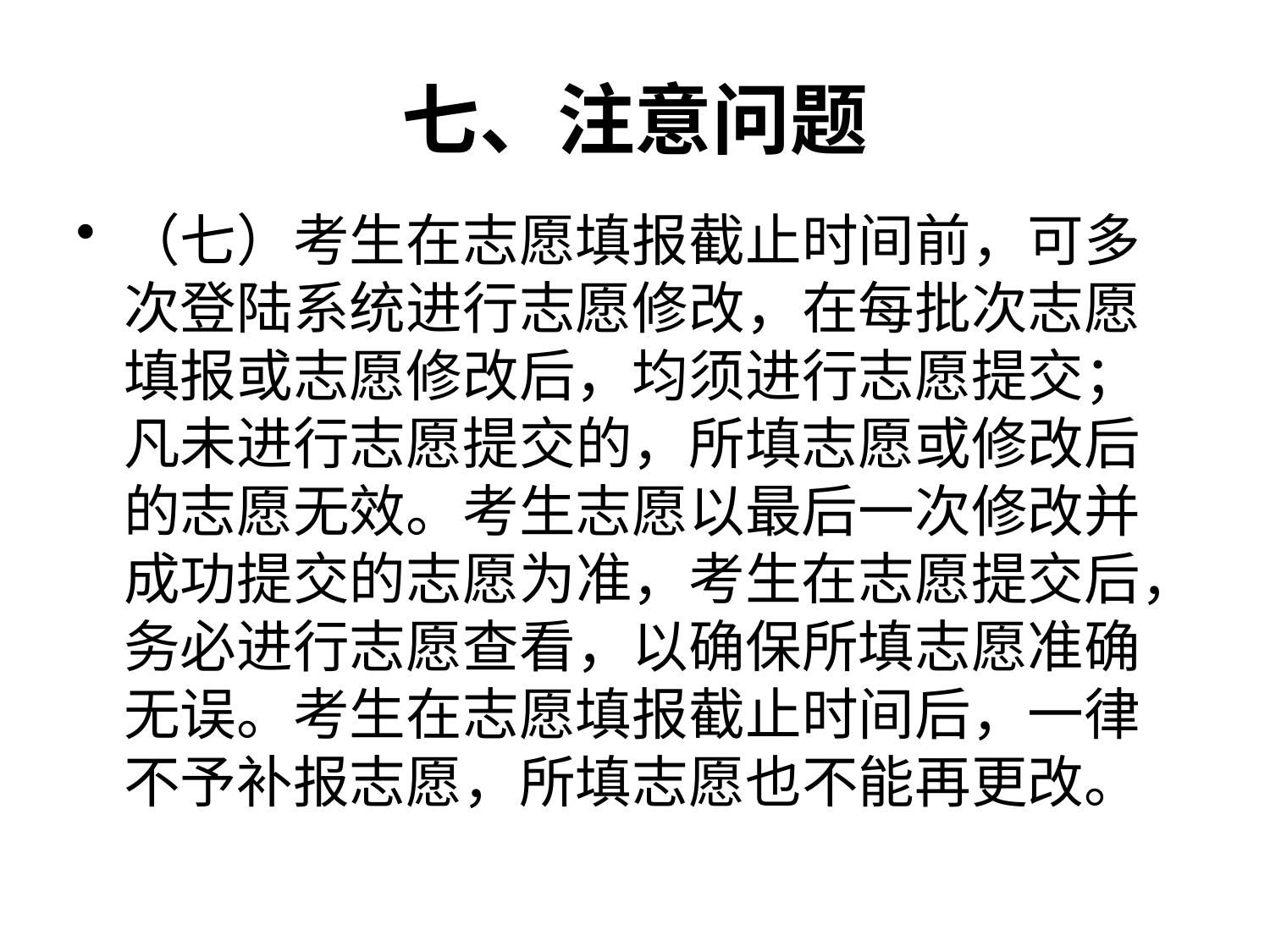

# 七、注意问题
（七）考生在志愿填报截止时间前，可多次登陆系统进行志愿修改，在每批次志愿填报或志愿修改后，均须进行志愿提交；凡未进行志愿提交的，所填志愿或修改后的志愿无效。考生志愿以最后一次修改并成功提交的志愿为准，考生在志愿提交后，务必进行志愿查看，以确保所填志愿准确无误。考生在志愿填报截止时间后，一律不予补报志愿，所填志愿也不能再更改。